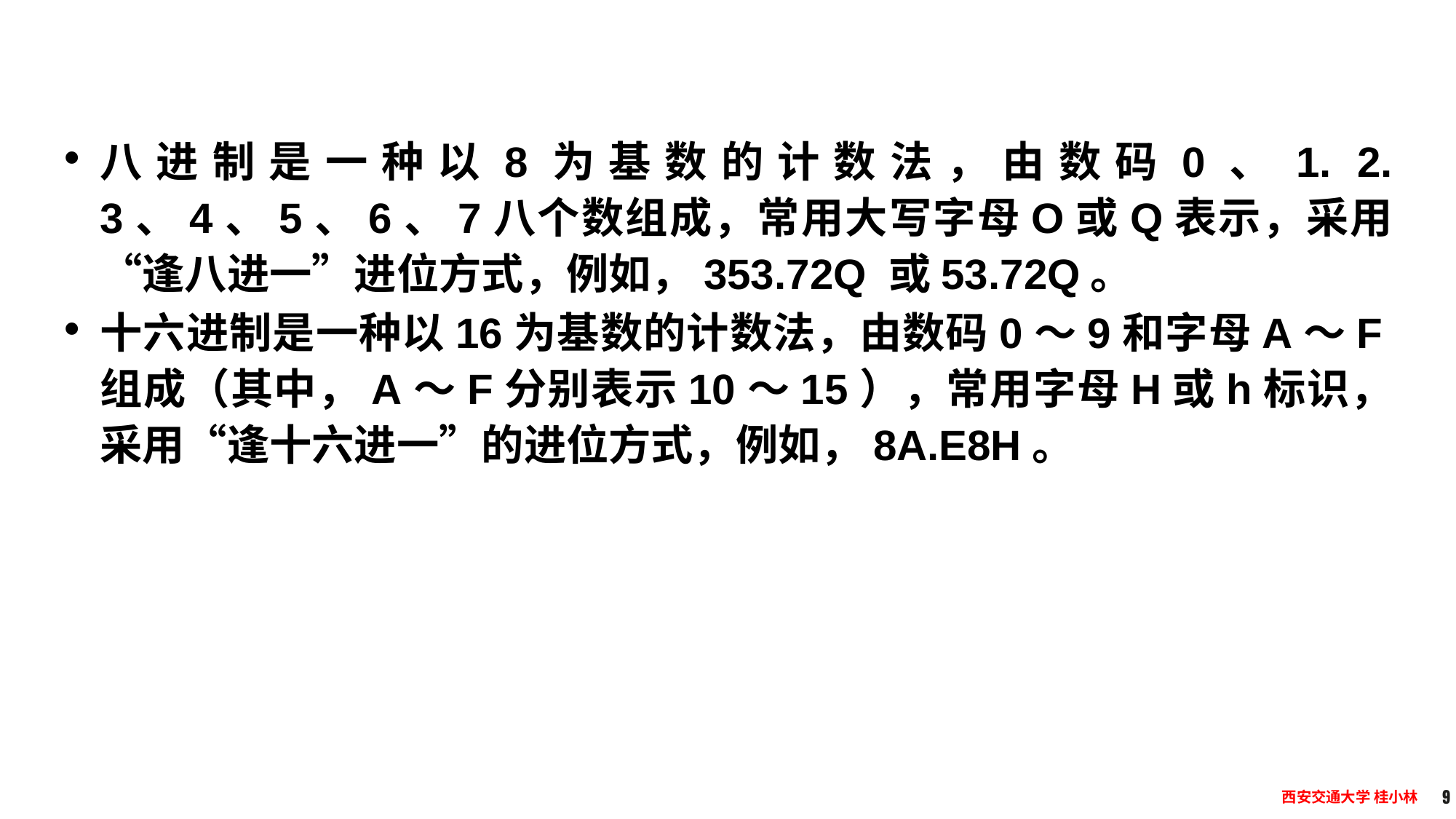

#
八进制是一种以8为基数的计数法，由数码0、1. 2. 3、4、5、6、7八个数组成，常用大写字母O或Q表示，采用“逢八进一”进位方式，例如，353.72Q 或53.72Q。
十六进制是一种以16为基数的计数法，由数码0～9和字母A～F组成（其中，A～F分别表示10～15），常用字母H或h标识，采用“逢十六进一”的进位方式，例如，8A.E8H。